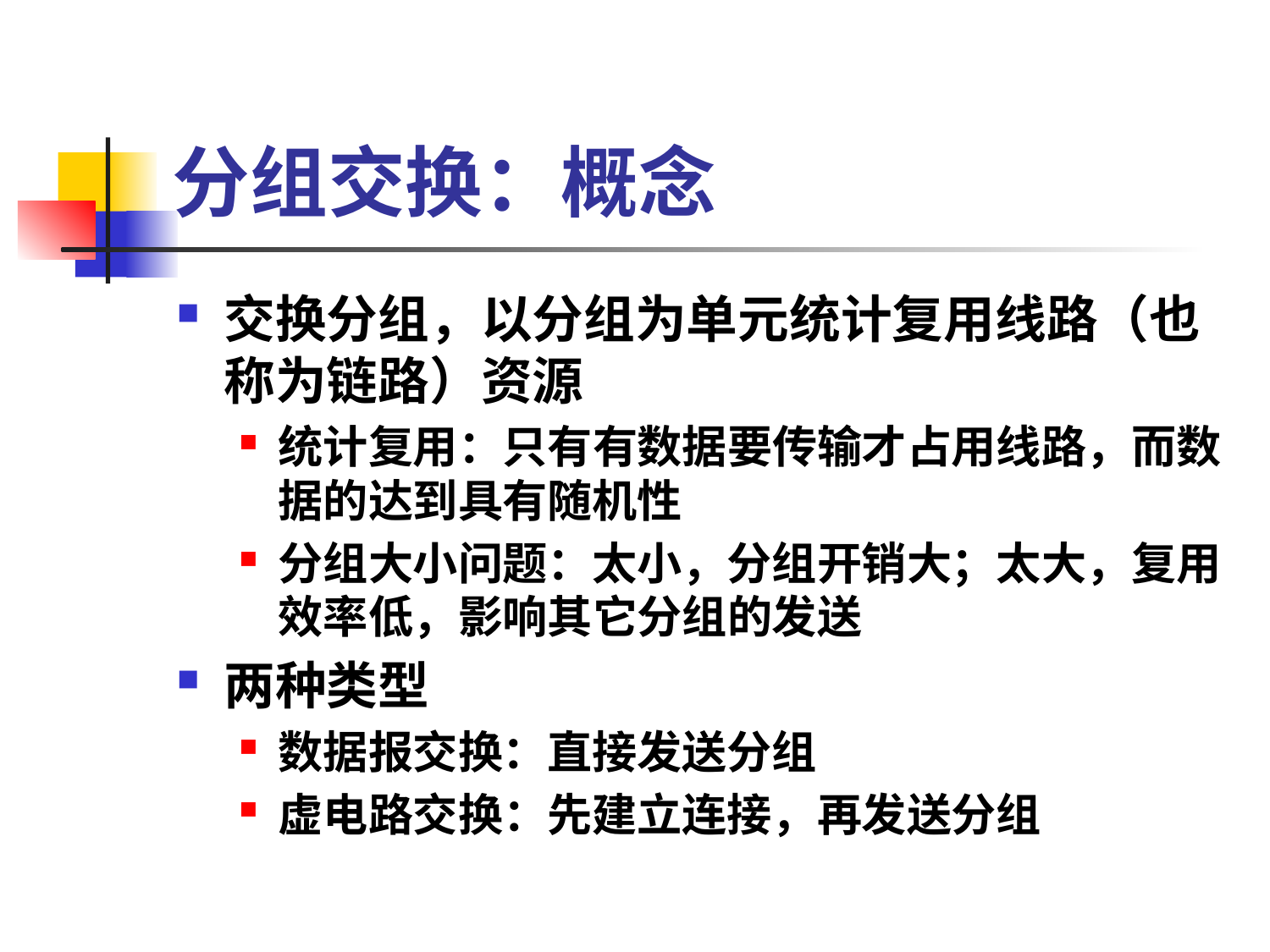

# 分组交换：概念
交换分组，以分组为单元统计复用线路（也称为链路）资源
统计复用：只有有数据要传输才占用线路，而数据的达到具有随机性
分组大小问题：太小，分组开销大；太大，复用效率低，影响其它分组的发送
两种类型
数据报交换：直接发送分组
虚电路交换：先建立连接，再发送分组